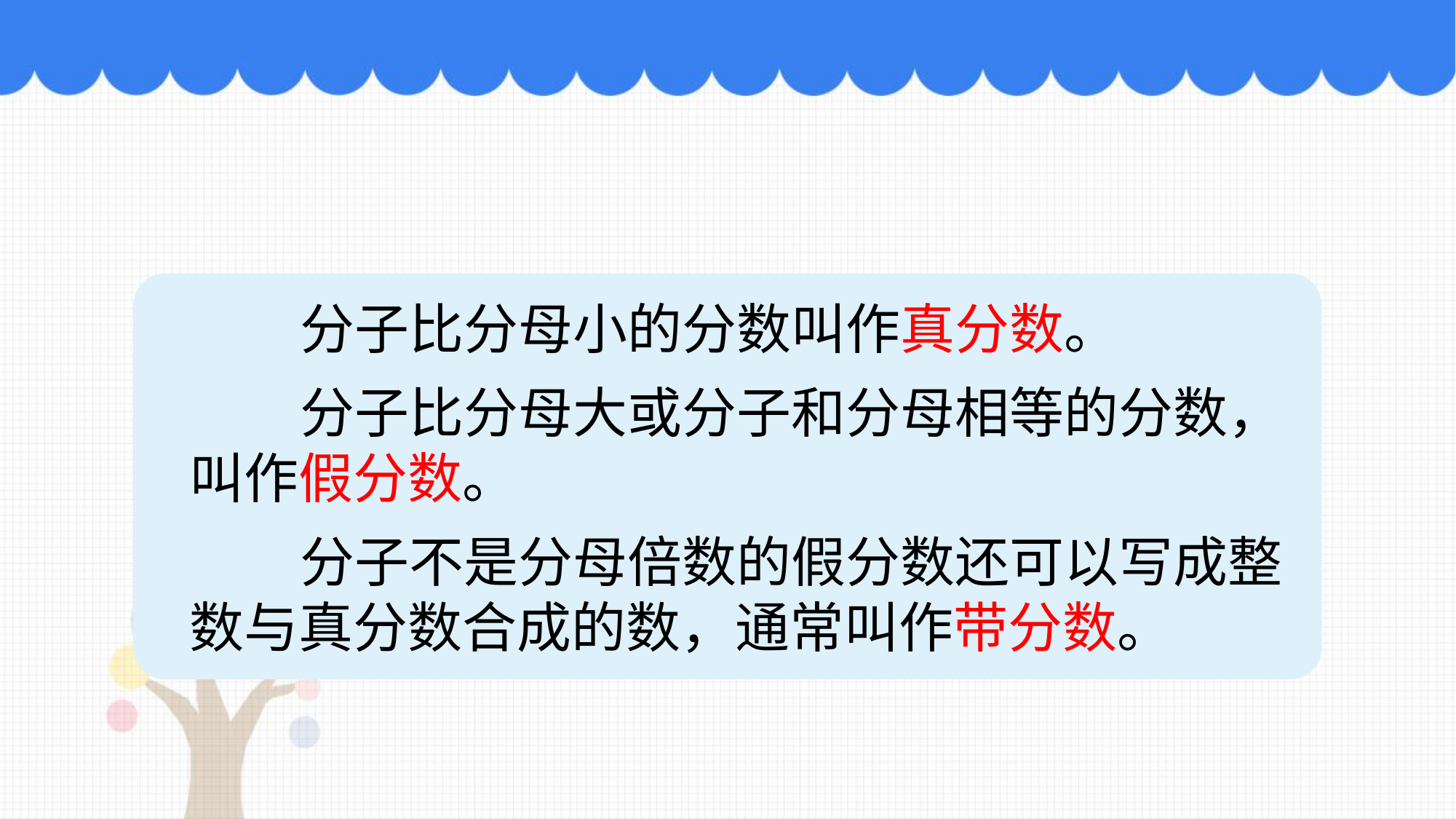

分子比分母小的分数叫作真分数。
        分子比分母大或分子和分母相等的分数，叫作假分数。
        分子不是分母倍数的假分数还可以写成整数与真分数合成的数，通常叫作带分数。
小○结